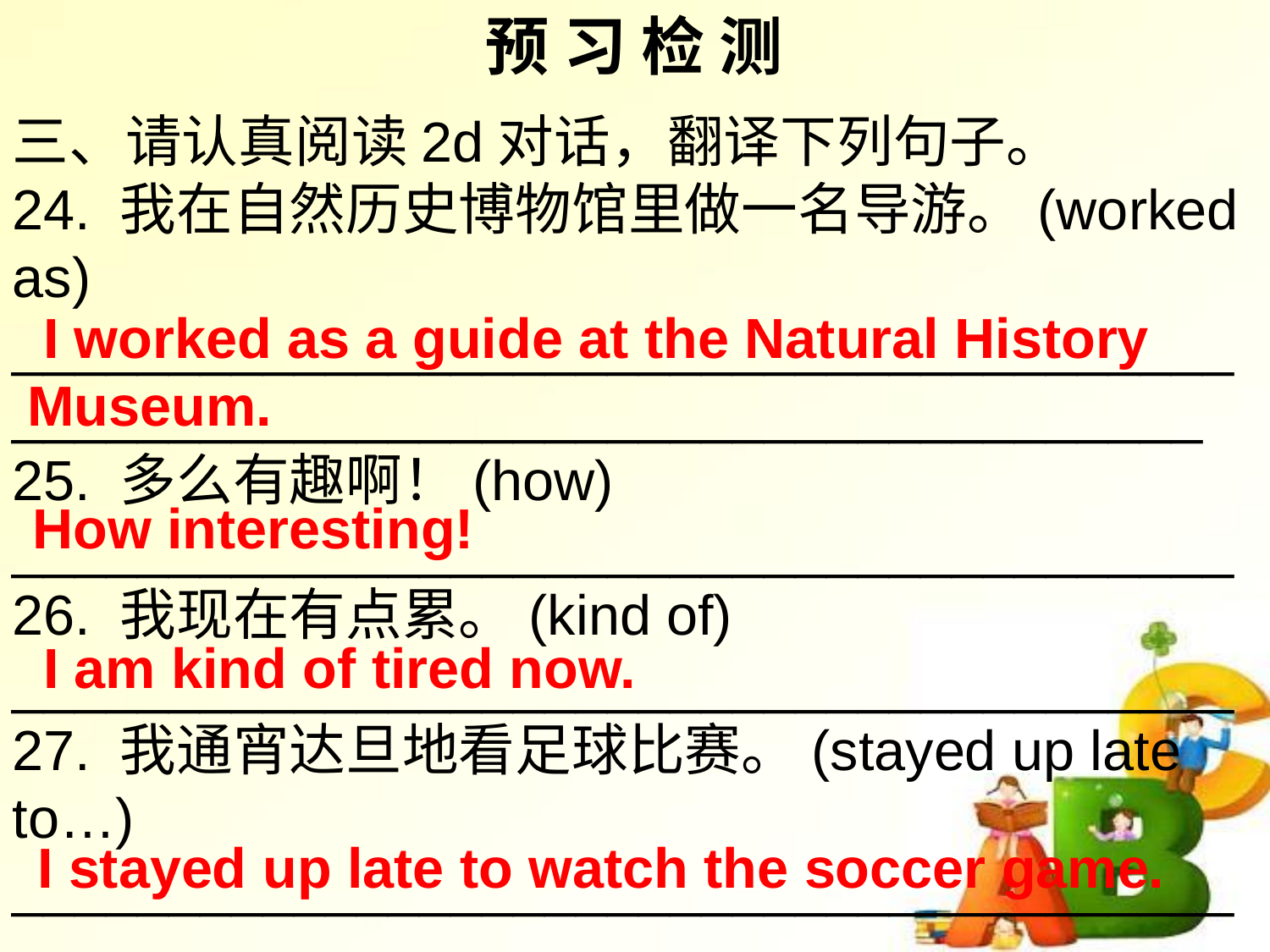

预 习 检 测
三、请认真阅读2d对话，翻译下列句子。
24. 我在自然历史博物馆里做一名导游。(worked as)
_____________________________________________________________________________
25. 多么有趣啊！(how)
_______________________________________
26. 我现在有点累。(kind of)
_______________________________________
27. 我通宵达旦地看足球比赛。(stayed up late to…)
_______________________________________

 I worked as a guide at the Natural History Museum.
How interesting!
 I am kind of tired now.
I stayed up late to watch the soccer game.